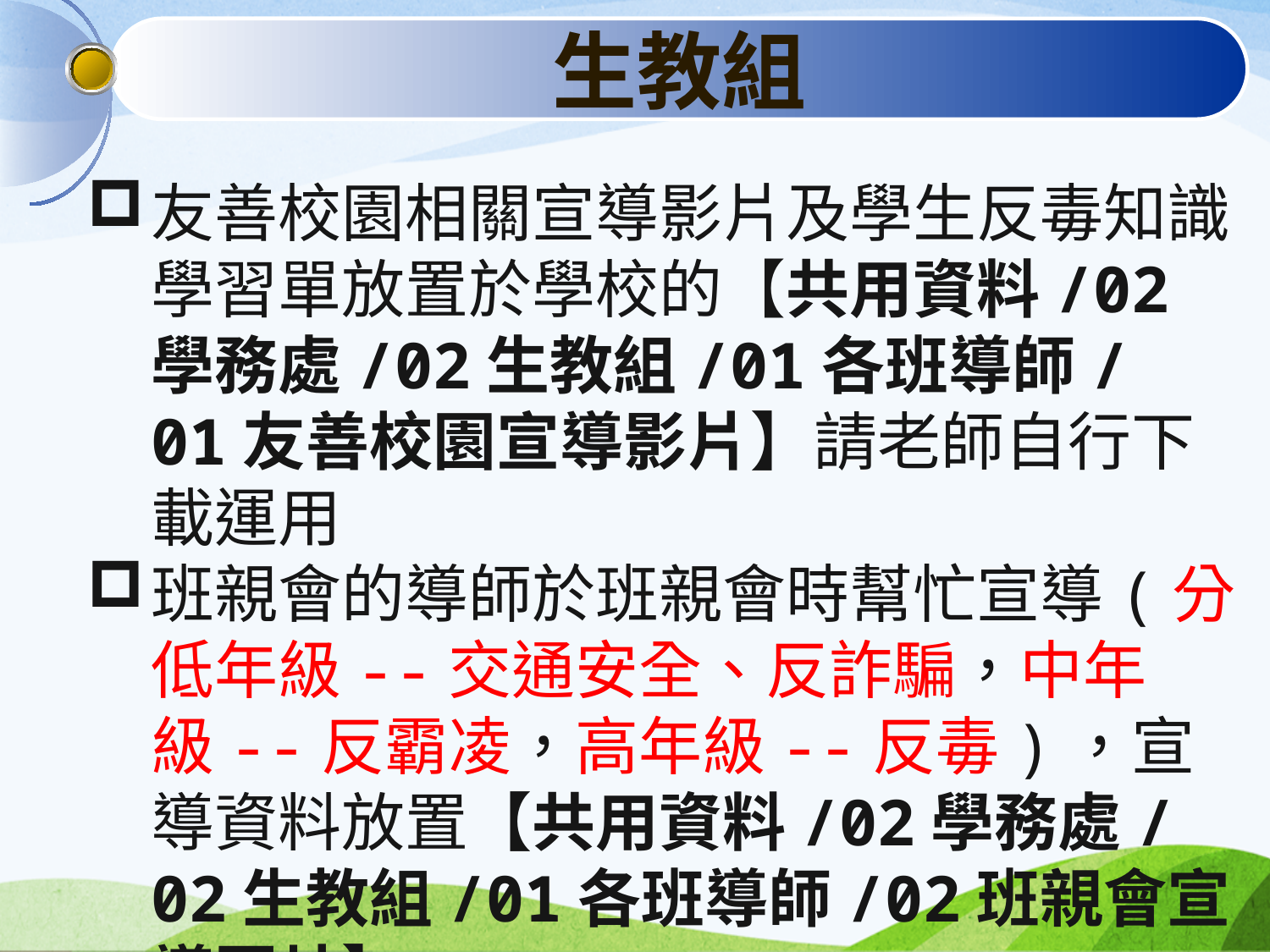

生教組

友善校園相關宣導影片及學生反毒知識學習單放置於學校的【共用資料/02學務處/02生教組/01各班導師/ 01友善校園宣導影片】請老師自行下載運用
班親會的導師於班親會時幫忙宣導(分低年級--交通安全、反詐騙，中年級--反霸凌，高年級--反毒)，宣導資料放置【共用資料/02學務處/02生教組/01各班導師/02班親會宣導圖片】